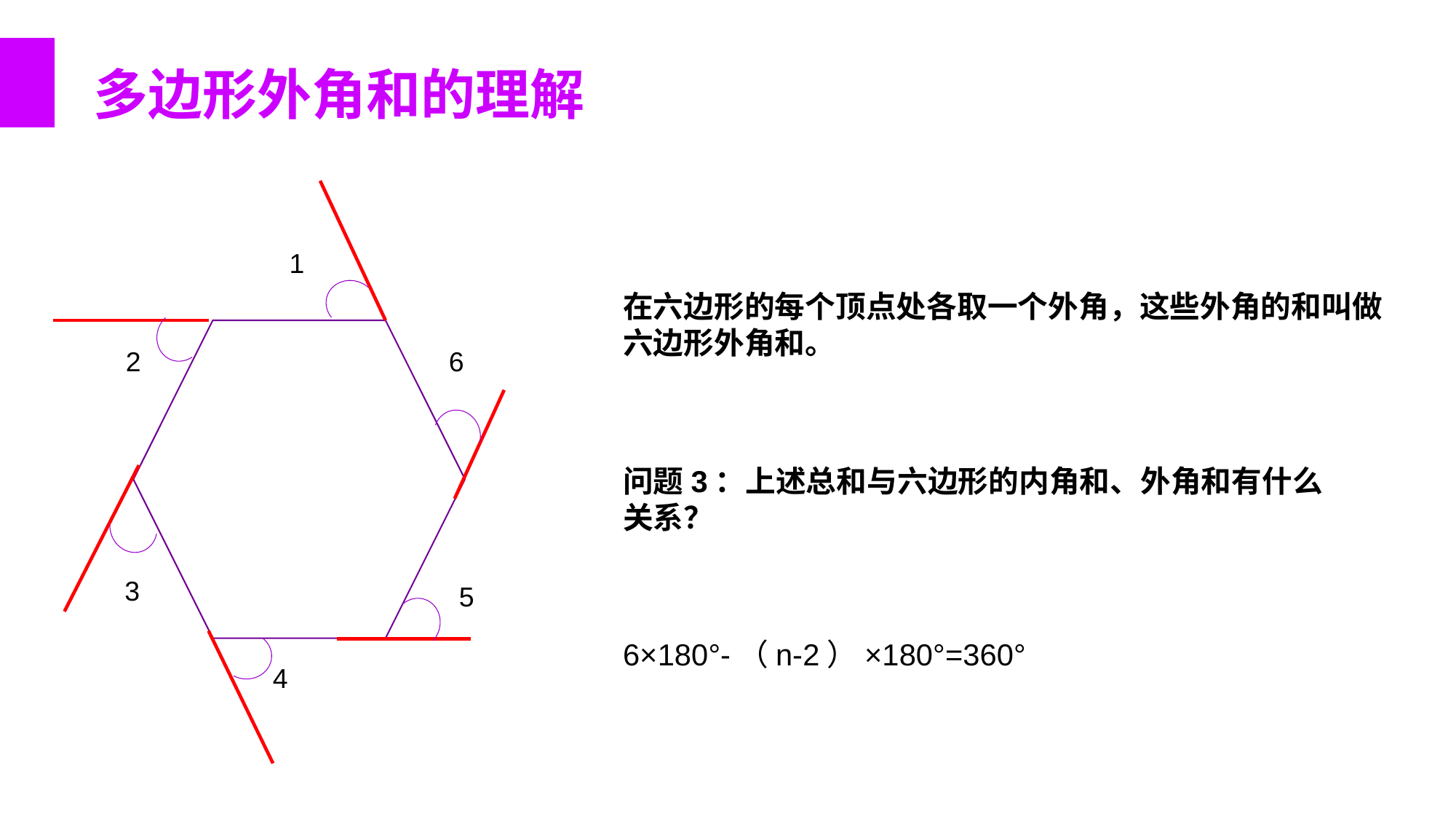

多边形外角和的理解
1

2
6

3
5

4
在六边形的每个顶点处各取一个外角，这些外角的和叫做六边形外角和。

问题3：上述总和与六边形的内角和、外角和有什么关系？
6×180°-（n-2）×180°=360°